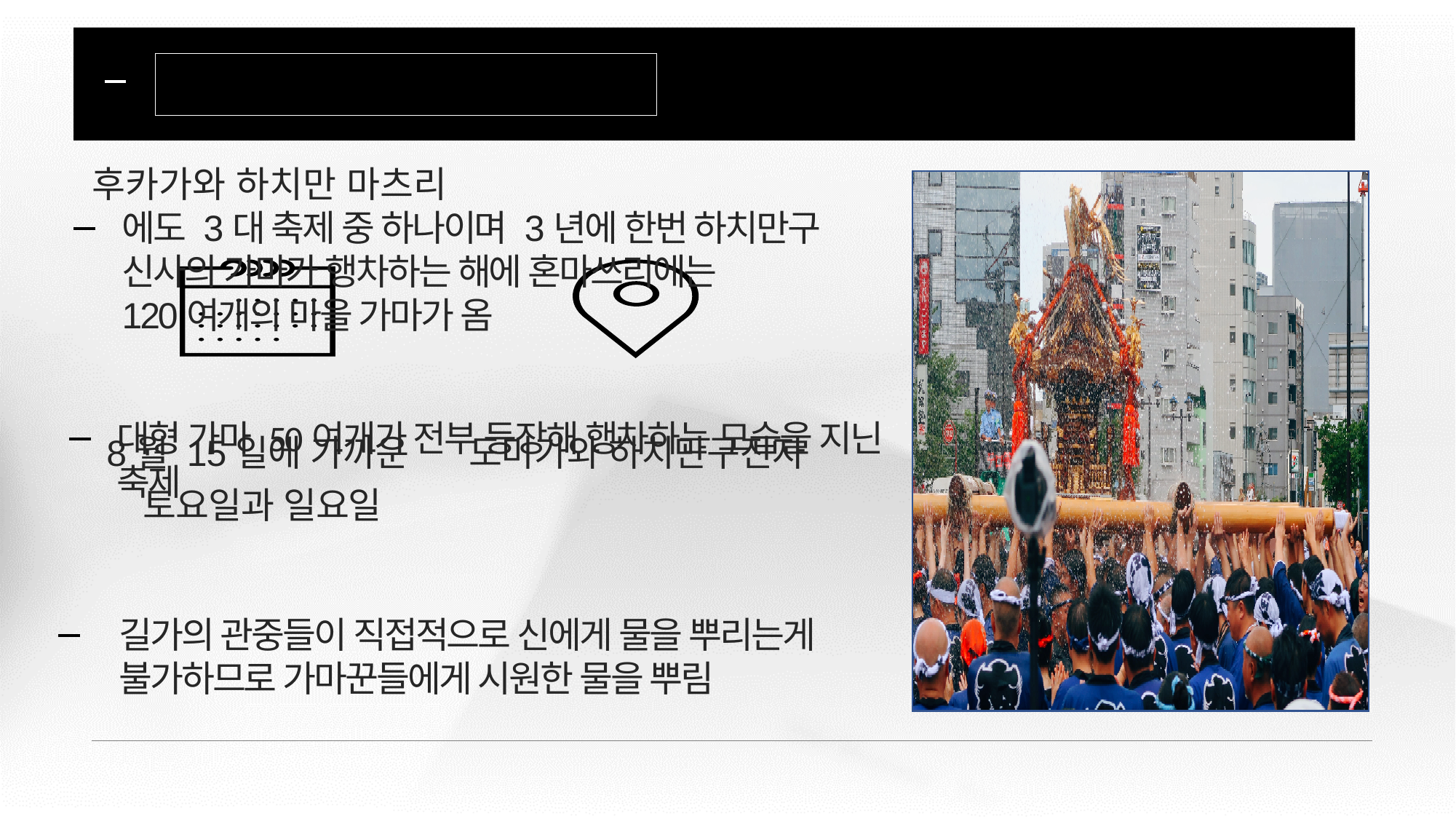

ANALYSIS

내가 가보고 싶은 전통 마츠리
ANALYSIS
방향성 제시
ANALYSIS
CONCEPT
IDEATION
PRODUCT
PROMOTION
후카가와 하치만 마츠리

도미가와 하치만구진자
8월 15일에 가까운
토요일과 일요일

에도 3대 축제 중 하나이며 3년에 한번 하치만구
신사의 가마가 행차하는 해에 혼마쓰리에는
120여개의 마을 가마가 옴
대형 가마 50여개가 전부 등장해 행차하는 모습을 지닌
축제
길가의 관중들이 직접적으로 신에게 물을 뿌리는게
불가하므로 가마꾼들에게 시원한 물을 뿌림